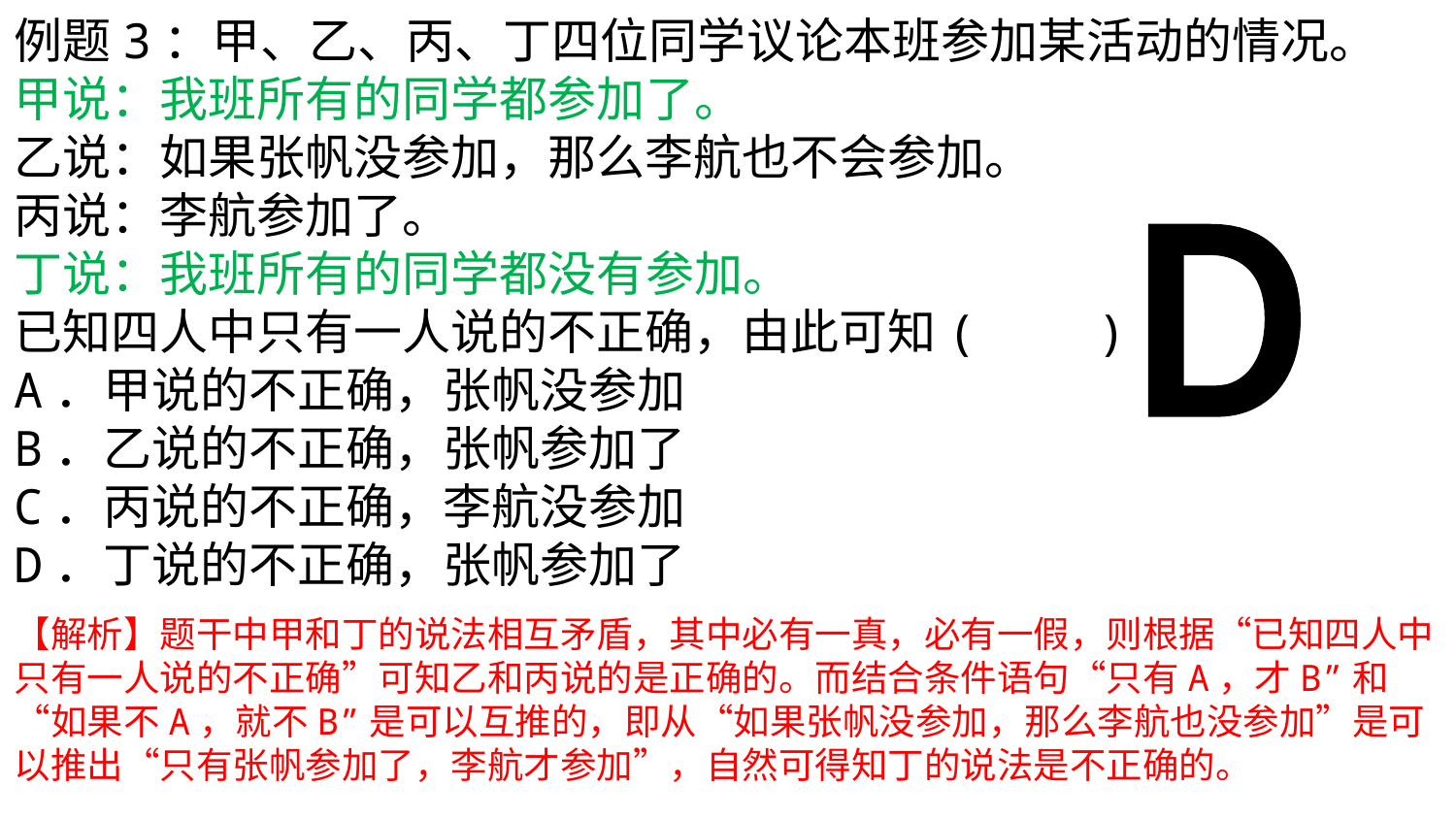

例题3：甲、乙、丙、丁四位同学议论本班参加某活动的情况。
甲说：我班所有的同学都参加了。
乙说：如果张帆没参加，那么李航也不会参加。
丙说：李航参加了。
丁说：我班所有的同学都没有参加。
已知四人中只有一人说的不正确，由此可知(　　)
A．甲说的不正确，张帆没参加
B．乙说的不正确，张帆参加了
C．丙说的不正确，李航没参加
D．丁说的不正确，张帆参加了
D
【解析】题干中甲和丁的说法相互矛盾，其中必有一真，必有一假，则根据“已知四人中只有一人说的不正确”可知乙和丙说的是正确的。而结合条件语句“只有A，才B”和“如果不A，就不B”是可以互推的，即从“如果张帆没参加，那么李航也没参加”是可以推出“只有张帆参加了，李航才参加”，自然可得知丁的说法是不正确的。